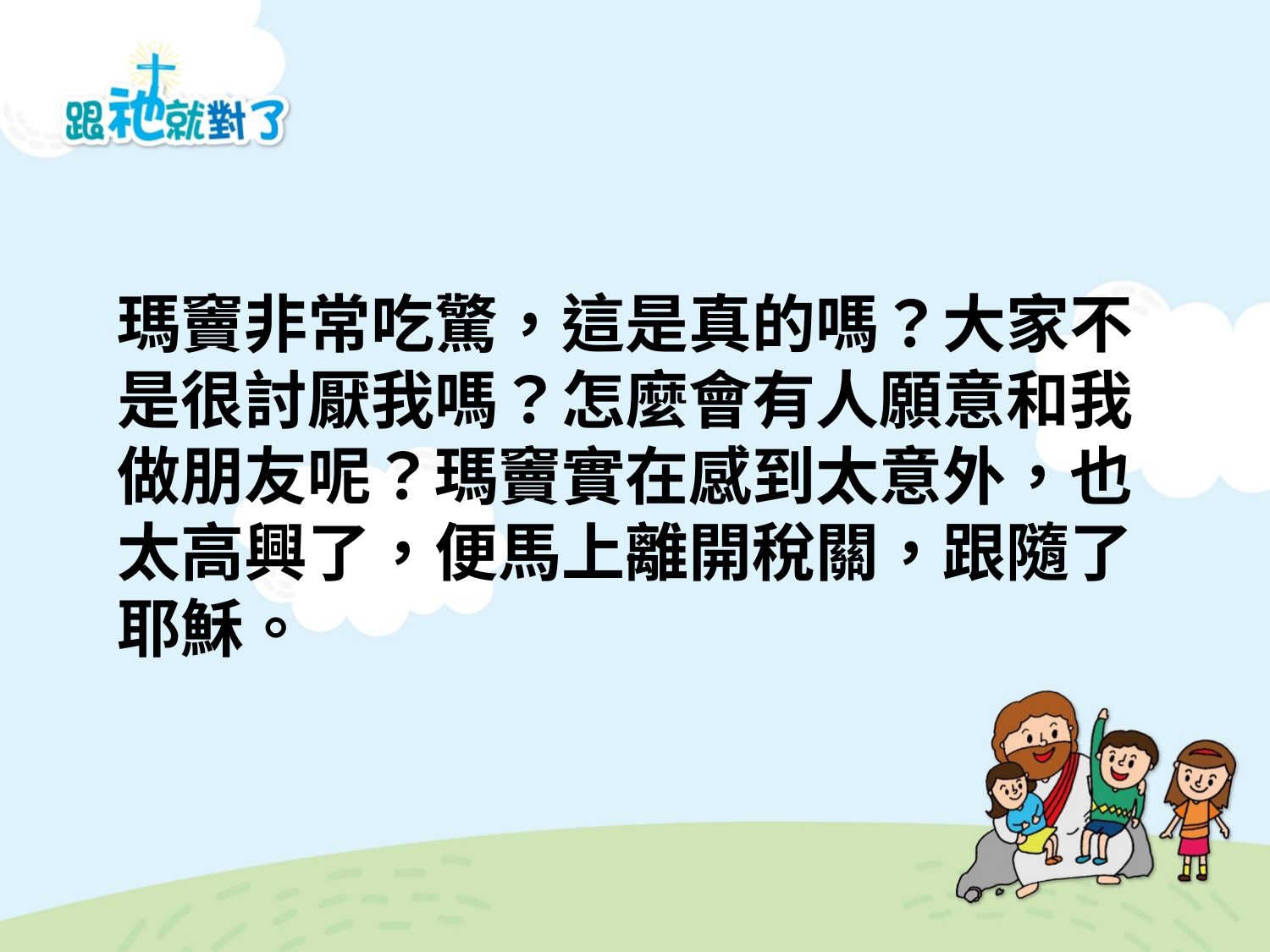

瑪竇非常吃驚，這是真的嗎？大家不是很討厭我嗎？怎麼會有人願意和我做朋友呢？瑪竇實在感到太意外，也太高興了，便馬上離開稅關，跟隨了耶穌。